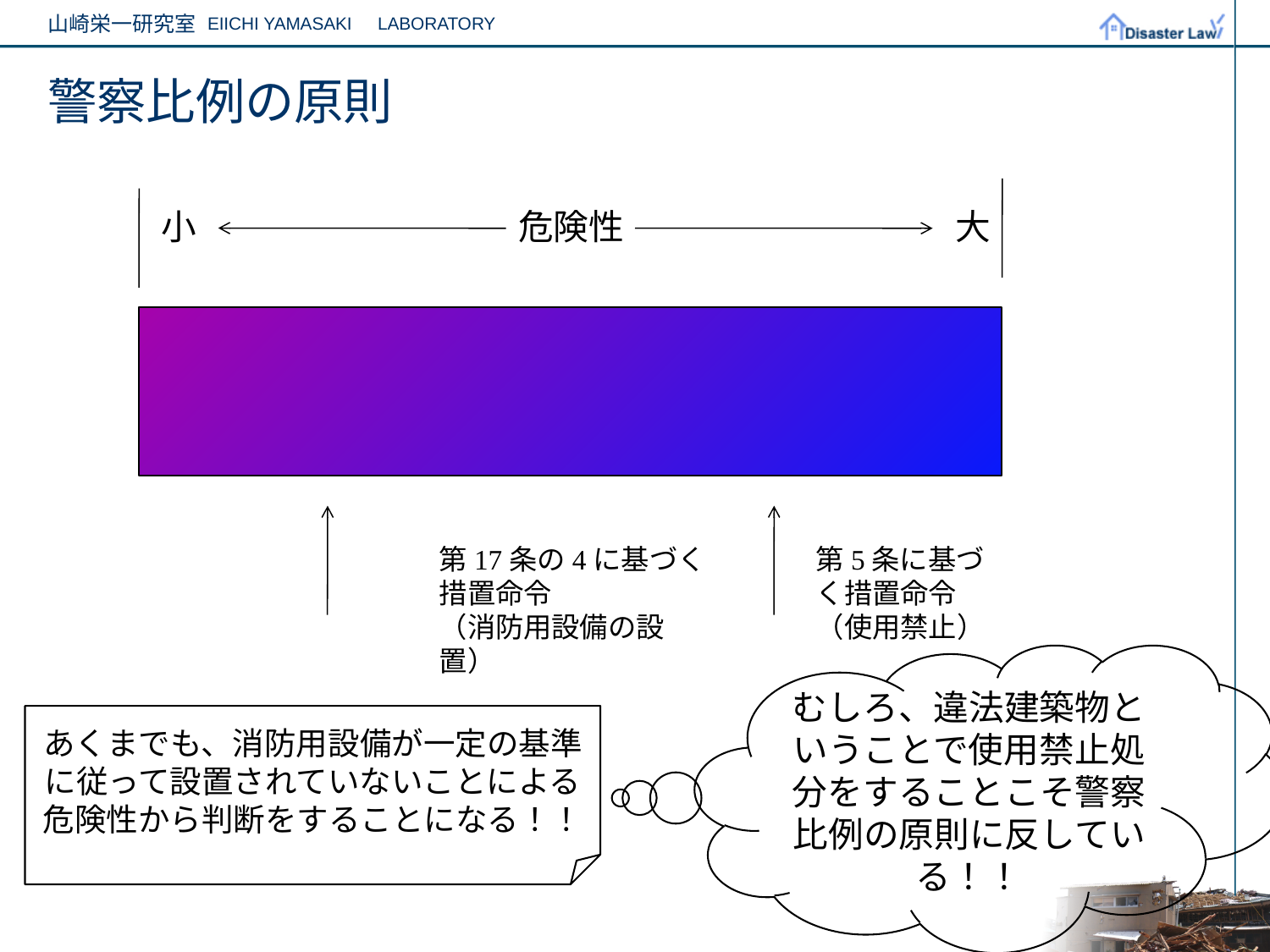

# 警察比例の原則
小
危険性
大

第17条の4に基づく措置命令
（消防用設備の設置）
第5条に基づく措置命令
（使用禁止）
むしろ、違法建築物ということで使用禁止処分をすることこそ警察比例の原則に反している！！
あくまでも、消防用設備が一定の基準に従って設置されていないことによる危険性から判断をすることになる！！